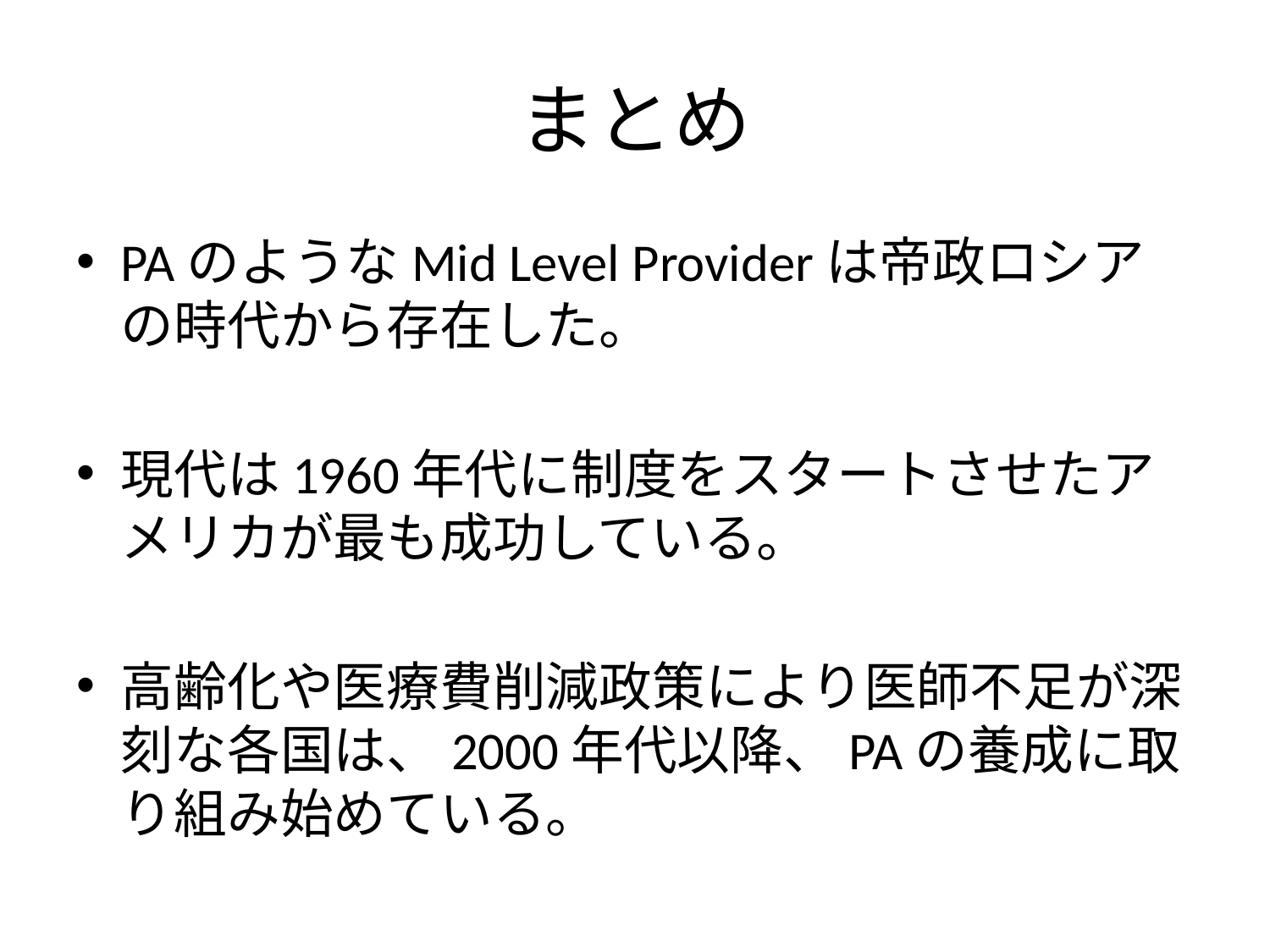

# まとめ
PAのようなMid Level Providerは帝政ロシアの時代から存在した。

現代は1960年代に制度をスタートさせたアメリカが最も成功している。

高齢化や医療費削減政策により医師不足が深刻な各国は、2000年代以降、PAの養成に取り組み始めている。